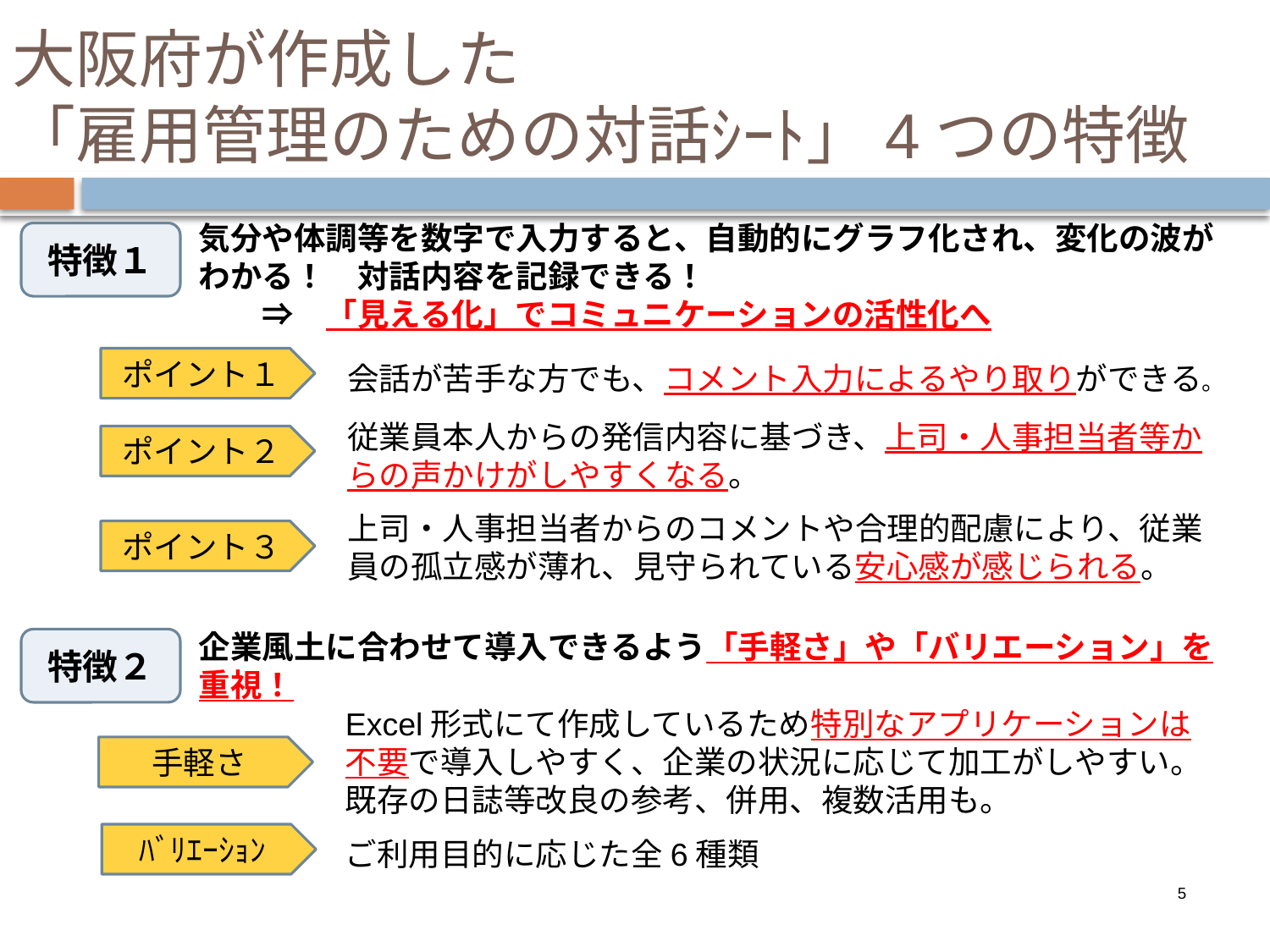

# 大阪府が作成した 「雇用管理のための対話ｼｰﾄ」4つの特徴
気分や体調等を数字で入力すると、自動的にグラフ化され、変化の波が
わかる！　対話内容を記録できる！
　　⇒　「見える化」でコミュニケーションの活性化へ
特徴１
ポイント１
会話が苦手な方でも、コメント入力によるやり取りができる。
従業員本人からの発信内容に基づき、上司・人事担当者等からの声かけがしやすくなる。
ポイント２
上司・人事担当者からのコメントや合理的配慮により、従業員の孤立感が薄れ、見守られている安心感が感じられる。
ポイント３
企業風土に合わせて導入できるよう「手軽さ」や「バリエーション」を
重視！
特徴２
Excel形式にて作成しているため特別なアプリケーションは
不要で導入しやすく、企業の状況に応じて加工がしやすい。
既存の日誌等改良の参考、併用、複数活用も。
手軽さ
ﾊﾞﾘｴｰｼｮﾝ
ご利用目的に応じた全6種類
5